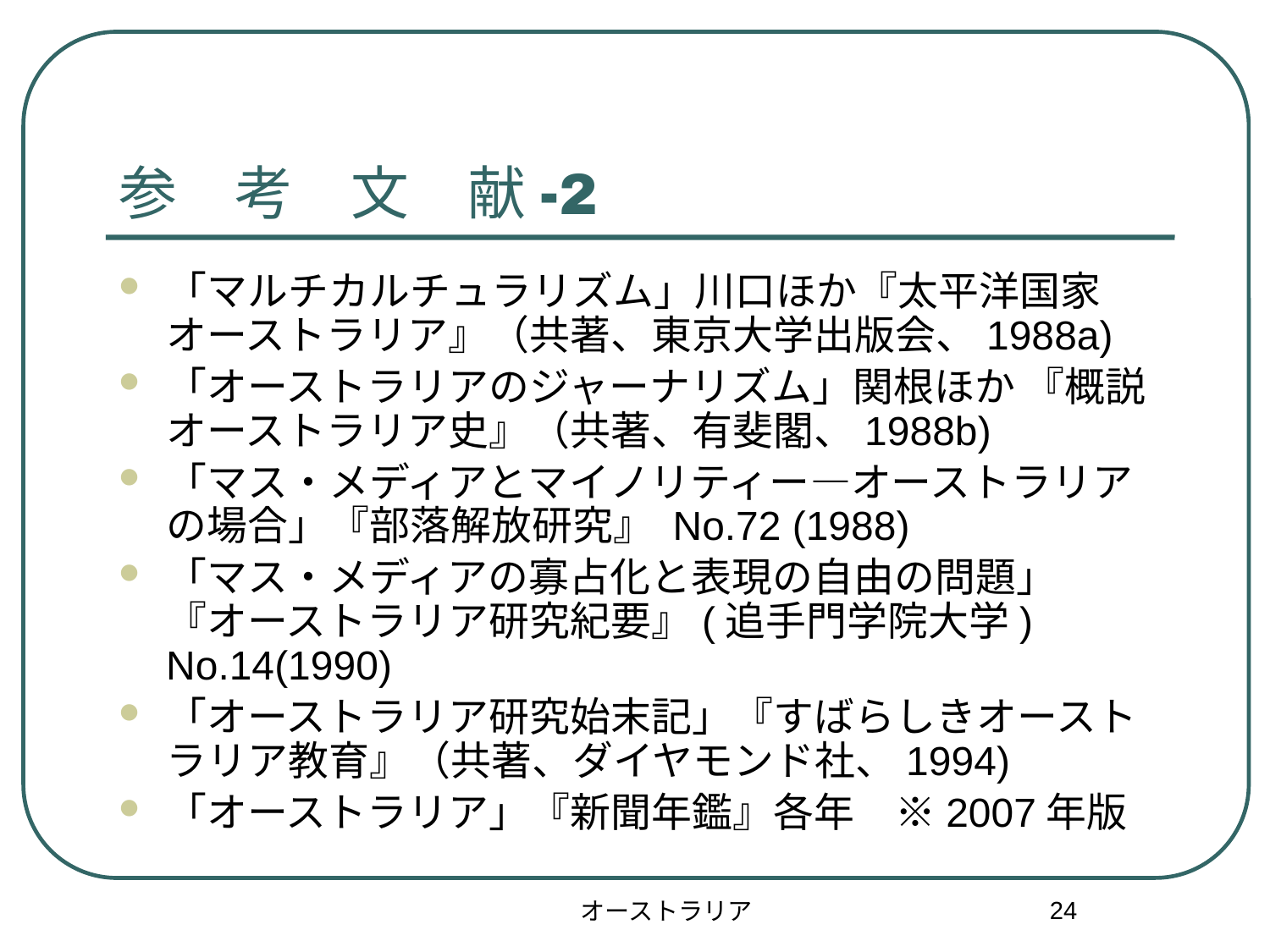

# 参　考　文　献-2
「マルチカルチュラリズム」川口ほか『太平洋国家　オーストラリア』（共著、東京大学出版会、1988a)
「オーストラリアのジャーナリズム」関根ほか 『概説オーストラリア史』（共著、有斐閣、1988b)
「マス・メディアとマイノリティー―オーストラリアの場合」『部落解放研究』 No.72 (1988)
「マス・メディアの寡占化と表現の自由の問題」『オーストラリア研究紀要』(追手門学院大学) No.14(1990)
「オーストラリア研究始末記」『すばらしきオーストラリア教育』（共著、ダイヤモンド社、1994)
「オーストラリア」『新聞年鑑』各年　※2007年版
24
オーストラリア